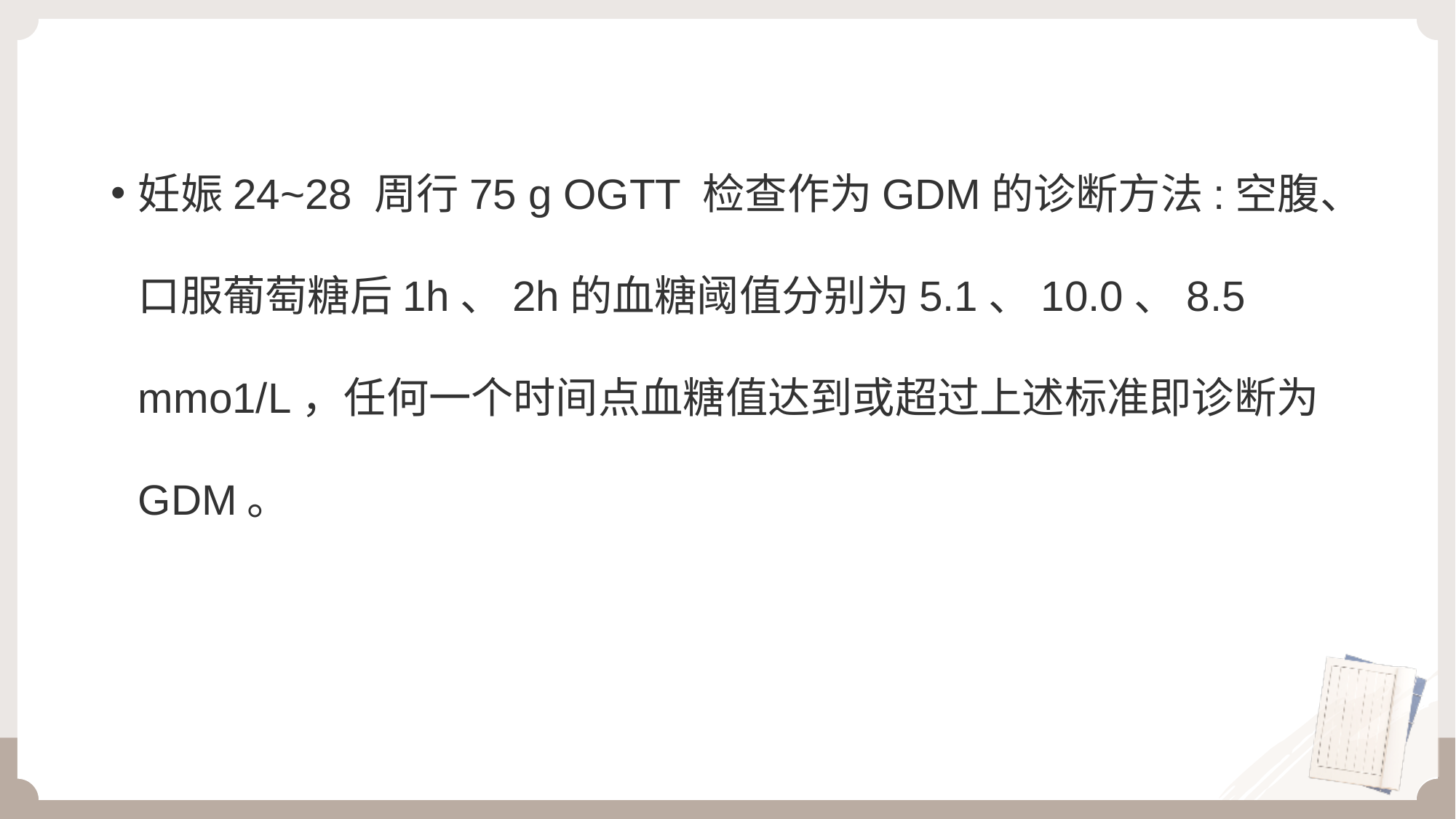

妊娠24~28 周行75 g OGTT 检查作为GDM的诊断方法:空腹、口服葡萄糖后1h、2h的血糖阈值分别为5.1、10.0、8.5 mmo1/L，任何一个时间点血糖值达到或超过上述标准即诊断为GDM。